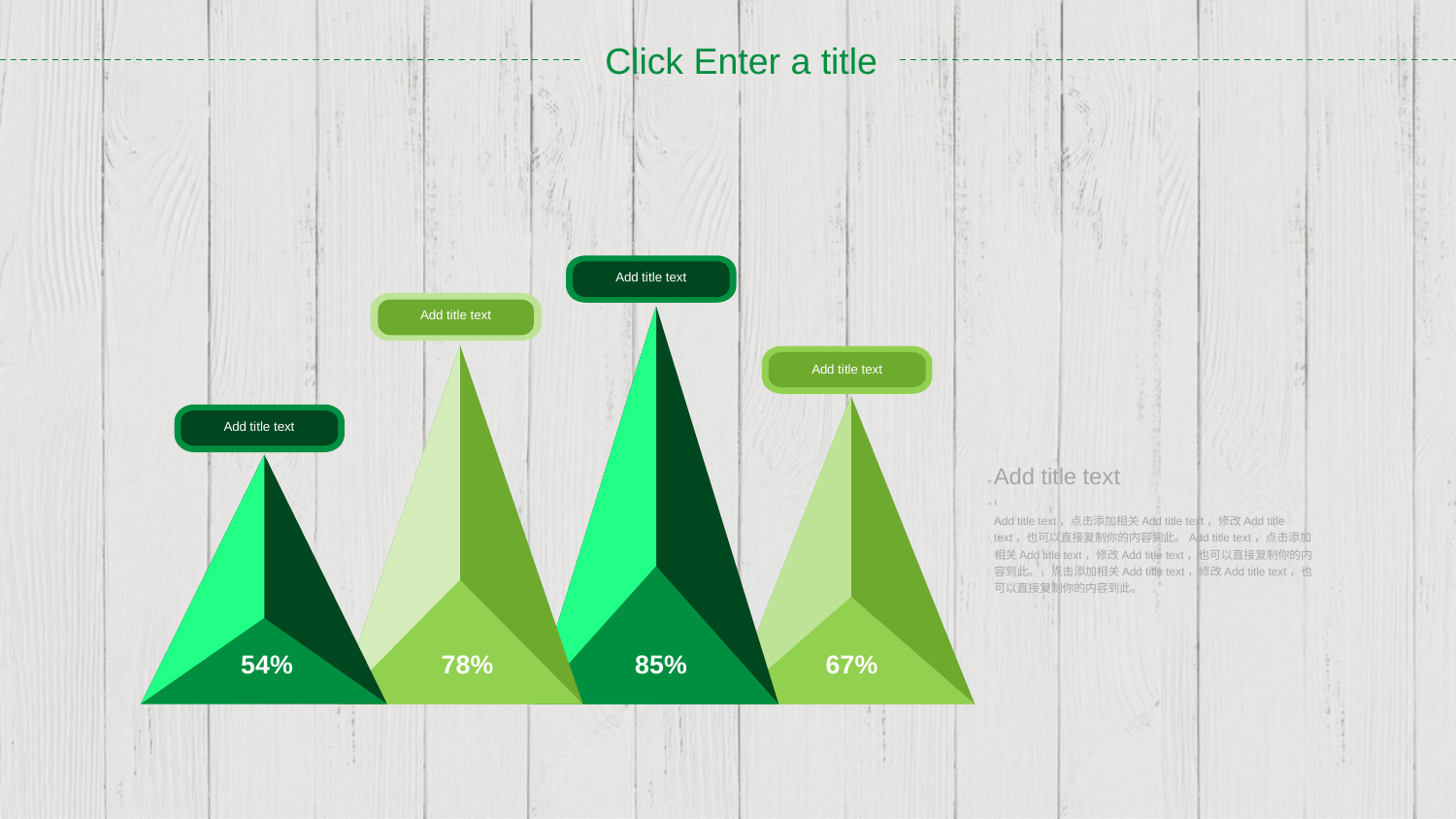

Add title text

Add title text

Add title text

Add title text

Add title text
Add title text，点击添加相关Add title text，修改Add title text，也可以直接复制你的内容到此。Add title text，点击添加相关Add title text，修改Add title text，也可以直接复制你的内容到此。，点击添加相关Add title text，修改Add title text，也可以直接复制你的内容到此。

54%
78%
85%
67%